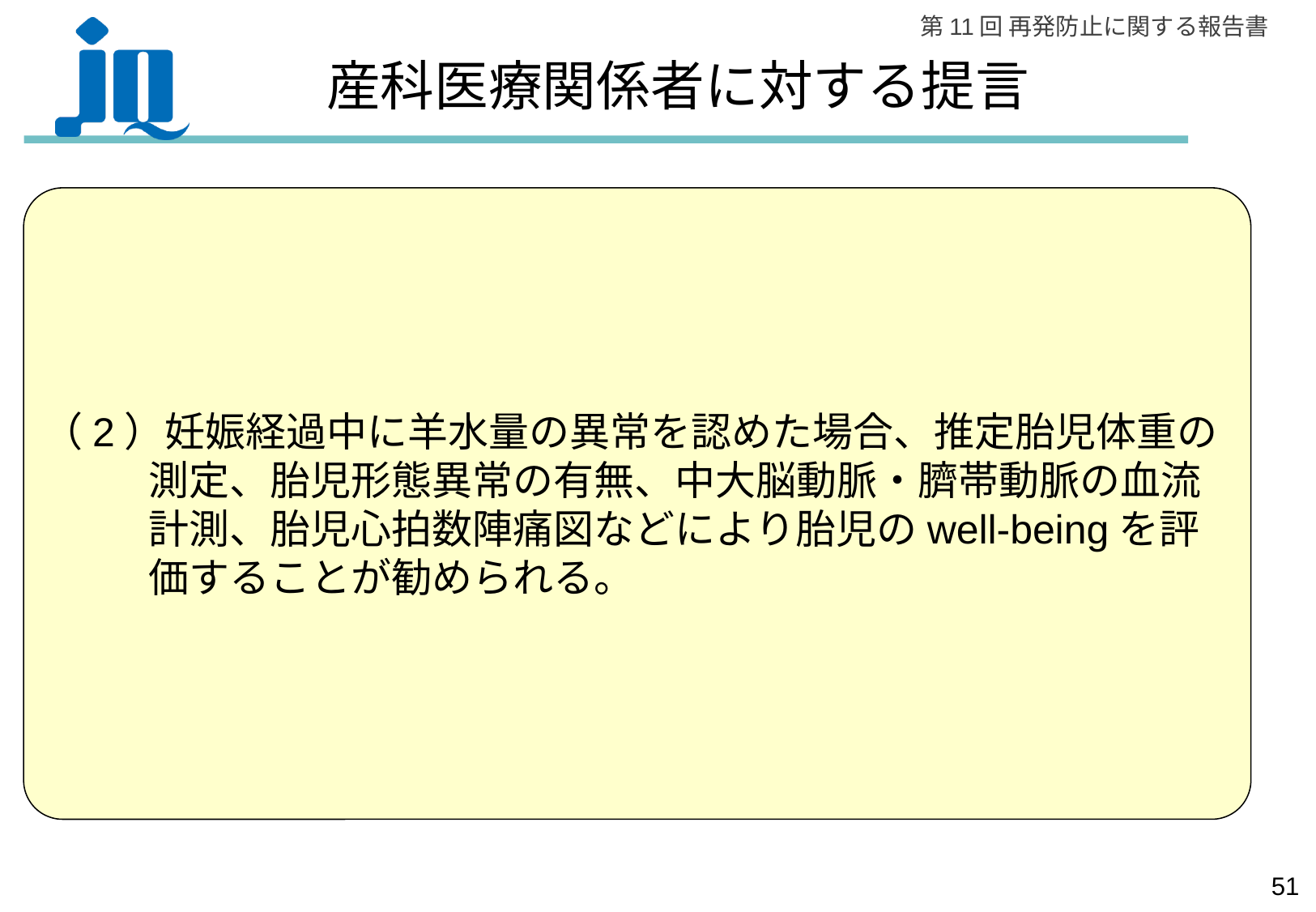

産科医療関係者に対する提言
（2）妊娠経過中に羊水量の異常を認めた場合、推定胎児体重の測定、胎児形態異常の有無、中大脳動脈・臍帯動脈の血流計測、胎児心拍数陣痛図などにより胎児のwell-beingを評価することが勧められる。
51